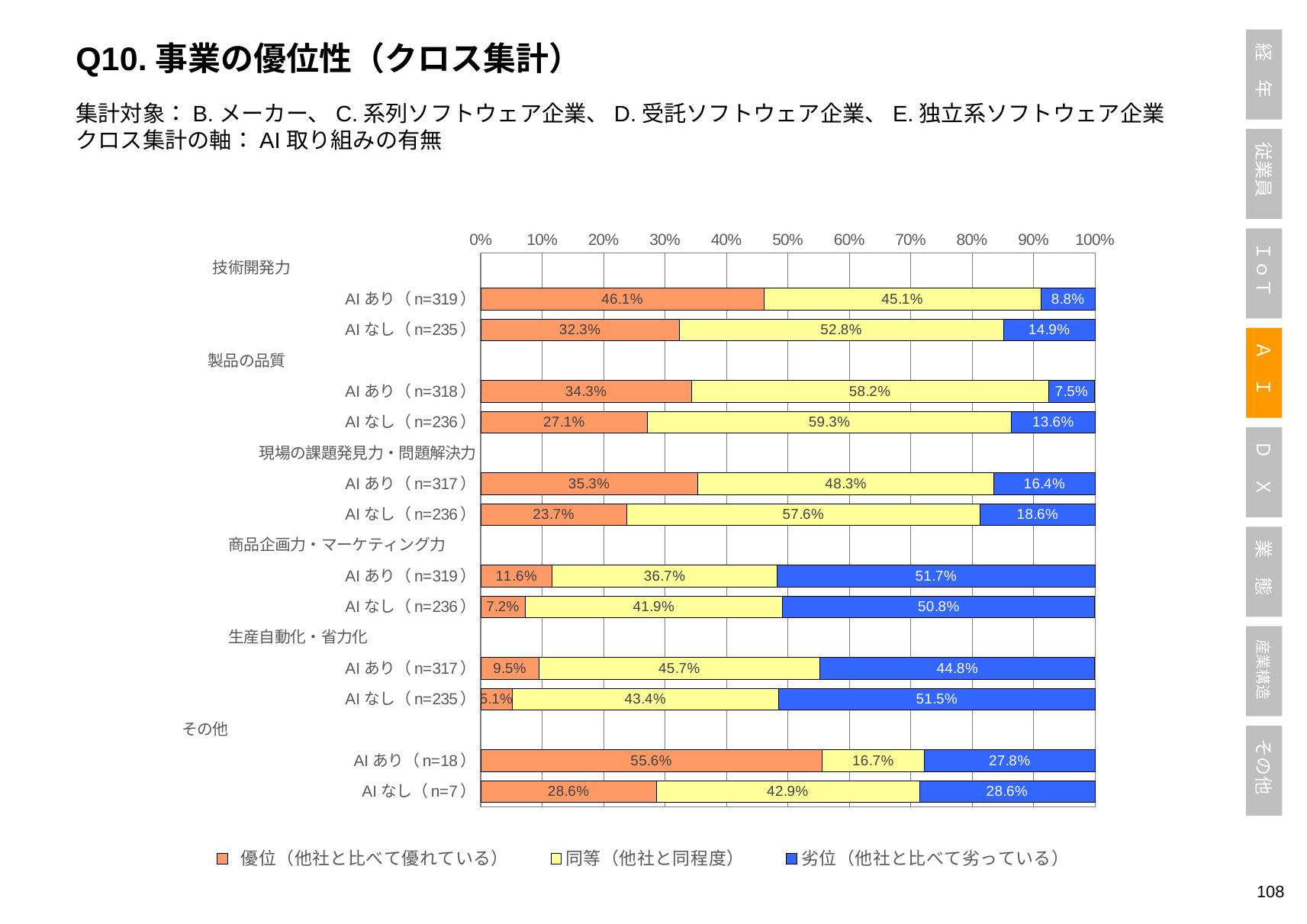

Q10.事業の優位性（クロス集計）
集計対象：B.メーカー、C.系列ソフトウェア企業、D.受託ソフトウェア企業、E.独立系ソフトウェア企業
クロス集計の軸：AI取り組みの有無

### Chart

| Category |  優位（他社と比べて優れている） | 同等（他社と同程度） | 劣位（他社と比べて劣っている） |
|---|---|---|---|
| 技術開発力　　　　　　　　　　　　 | None | None | None |
| AIあり（n=319） | 0.4608150470219436 | 0.45141065830721006 | 0.0877742946708464 |
| AIなし（n=235） | 0.32340425531914896 | 0.5276595744680851 | 0.14893617021276595 |
| 製品の品質　　　　　　　　　　　　  | None | None | None |
| AIあり（n=318） | 0.34276729559748426 | 0.5817610062893082 | 0.07547169811320754 |
| AIなし（n=236） | 0.2711864406779661 | 0.5932203389830508 | 0.13559322033898305 |
| 現場の課題発見力・問題解決力 | None | None | None |
| AIあり（n=317） | 0.35331230283911674 | 0.48264984227129337 | 0.1640378548895899 |
| AIなし（n=236） | 0.23728813559322035 | 0.576271186440678 | 0.1864406779661017 |
| 商品企画力・マーケティング力　　 | None | None | None |
| AIあり（n=319） | 0.11598746081504702 | 0.3667711598746082 | 0.5172413793103449 |
| AIなし（n=236） | 0.07203389830508475 | 0.4194915254237288 | 0.5084745762711864 |
| 生産自動化・省力化　　　　　　　 | None | None | None |
| AIあり（n=317） | 0.0946372239747634 | 0.45741324921135645 | 0.4479495268138801 |
| AIなし（n=235） | 0.05106382978723404 | 0.4340425531914894 | 0.5148936170212766 |
| その他　　　　　　　　　　　　　　　　 | None | None | None |
| AIあり（n=18） | 0.5555555555555556 | 0.16666666666666666 | 0.2777777777777778 |
| AIなし（n=7） | 0.2857142857142857 | 0.42857142857142855 | 0.2857142857142857 |
108